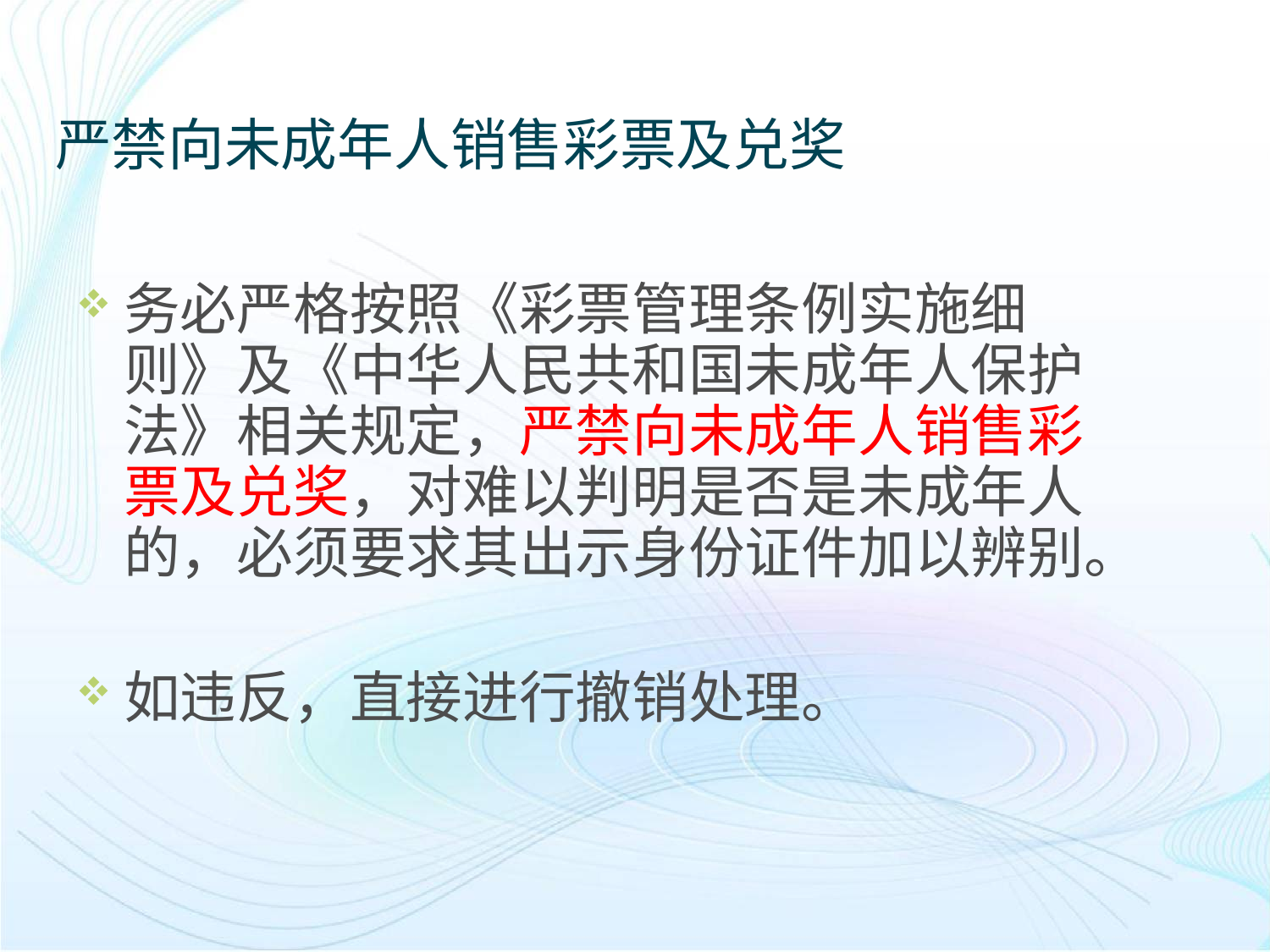

# 严禁向未成年人销售彩票及兑奖
务必严格按照《彩票管理条例实施细则》及《中华人民共和国未成年人保护法》相关规定，严禁向未成年人销售彩票及兑奖，对难以判明是否是未成年人的，必须要求其出示身份证件加以辨别。

如违反，直接进行撤销处理。